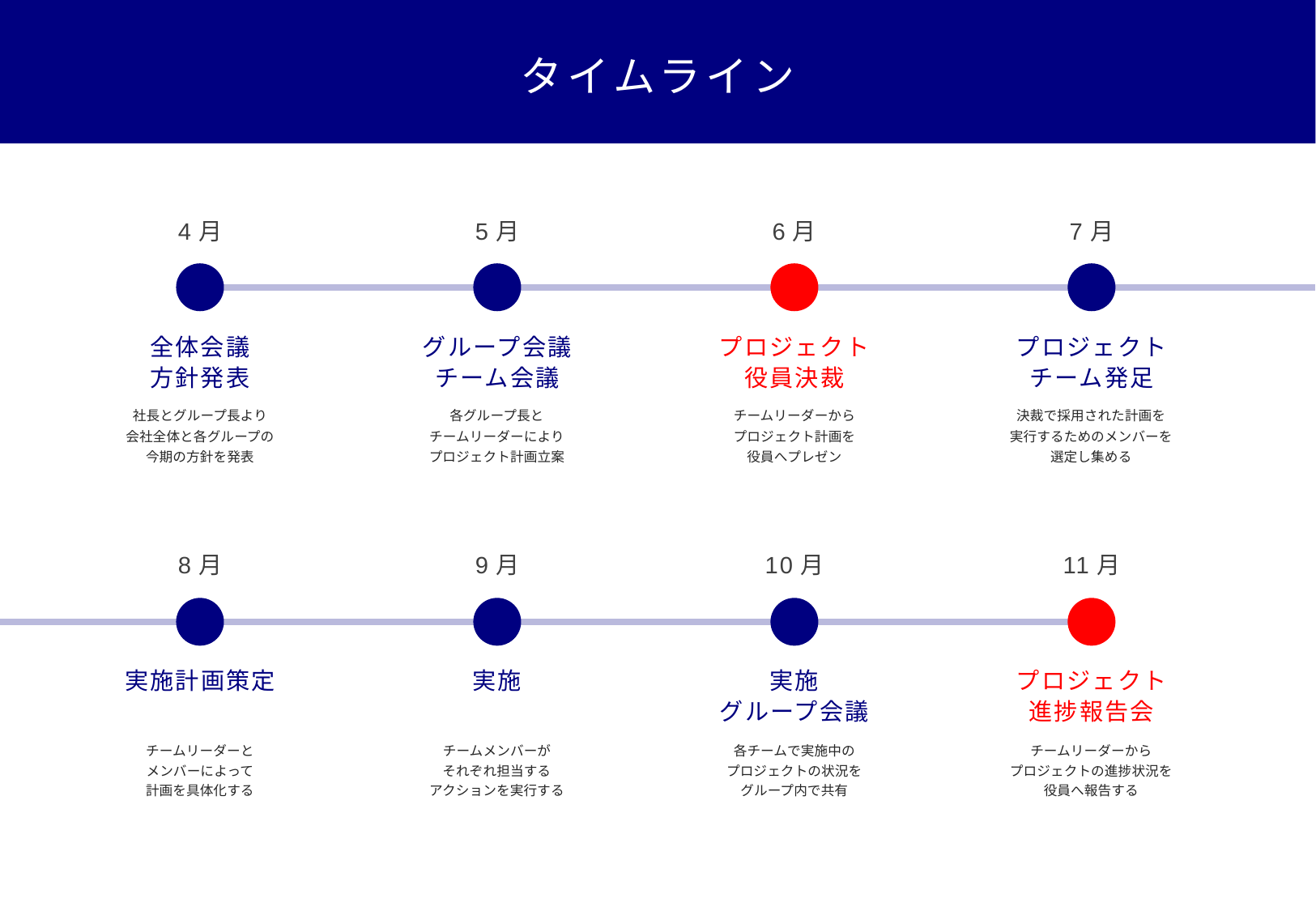

タイムライン
4月
5月
6月
7月

全体会議
方針発表
グループ会議
チーム会議
プロジェクト
役員決裁
プロジェクト
チーム発足
社長とグループ長より
会社全体と各グループの
今期の方針を発表
各グループ長と
チームリーダーにより
プロジェクト計画立案
チームリーダーから
プロジェクト計画を
役員へプレゼン
決裁で採用された計画を
実行するためのメンバーを
選定し集める
8月
9月
10月
11月

実施計画策定
実施
実施
グループ会議
プロジェクト
進捗報告会
チームリーダーと
メンバーによって
計画を具体化する
チームメンバーが
それぞれ担当する
アクションを実行する
各チームで実施中の
プロジェクトの状況を
グループ内で共有
チームリーダーから
プロジェクトの進捗状況を
役員へ報告する